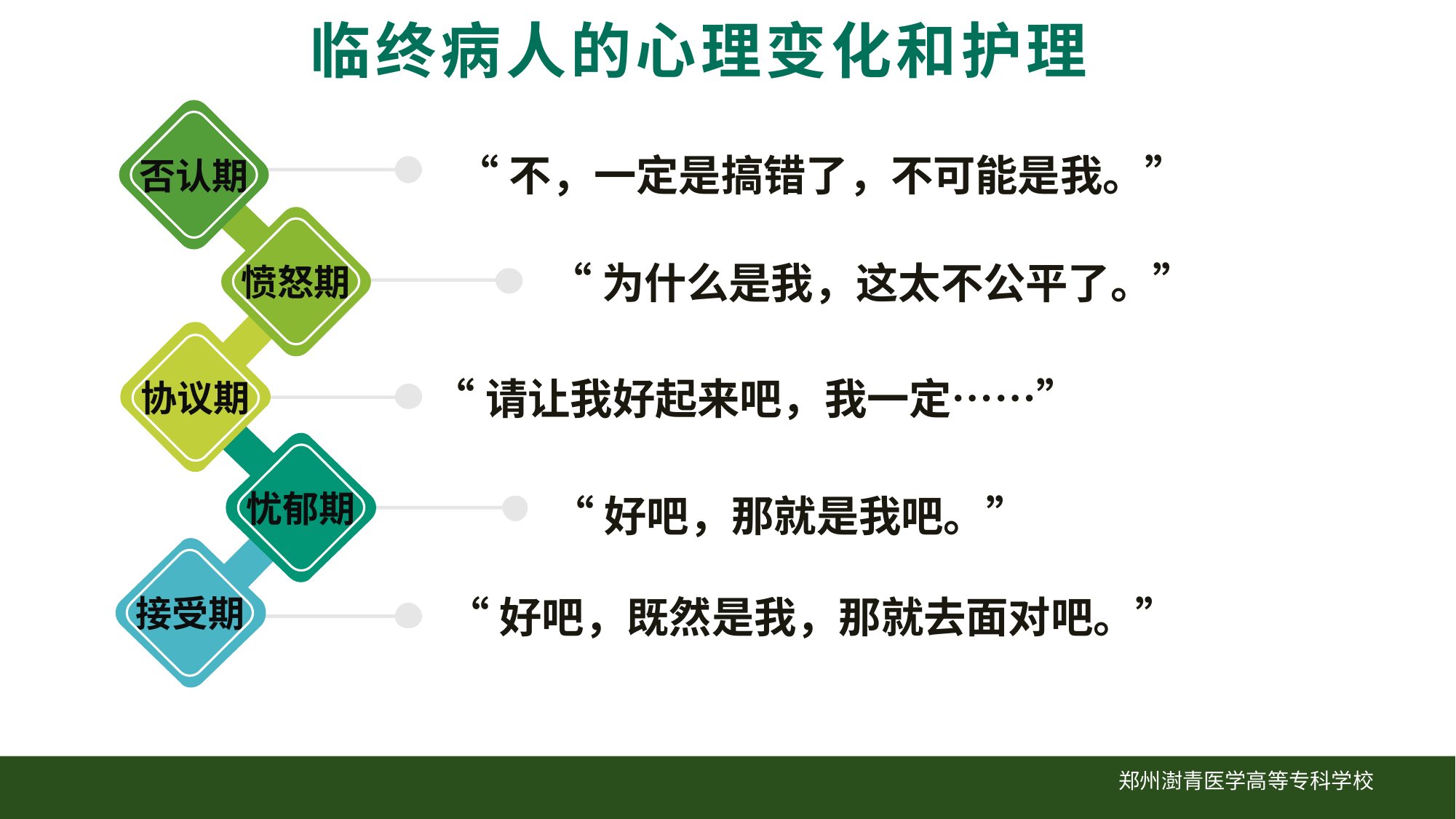

临终病人的心理变化和护理
否认期

愤怒期

协议期

忧郁期

接受期

“不，一定是搞错了，不可能是我。”
“为什么是我，这太不公平了。”
“请让我好起来吧，我一定……”
“好吧，那就是我吧。”
“好吧，既然是我，那就去面对吧。”
郑州澍青医学高等专科学校